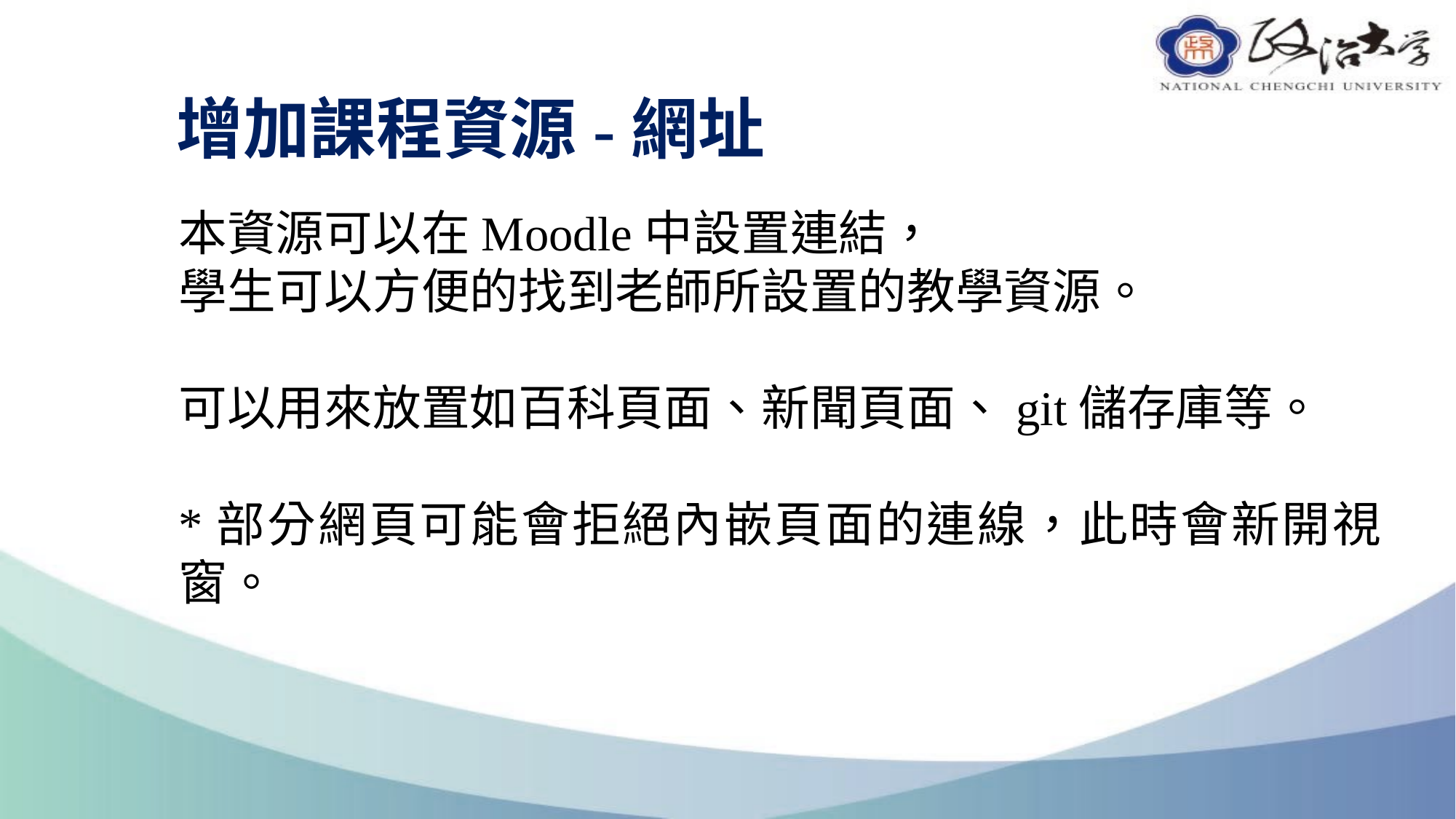

# 增加課程資源-網址
本資源可以在Moodle中設置連結，
學生可以方便的找到老師所設置的教學資源。

可以用來放置如百科頁面、新聞頁面、git儲存庫等。

*部分網頁可能會拒絕內嵌頁面的連線，此時會新開視窗。